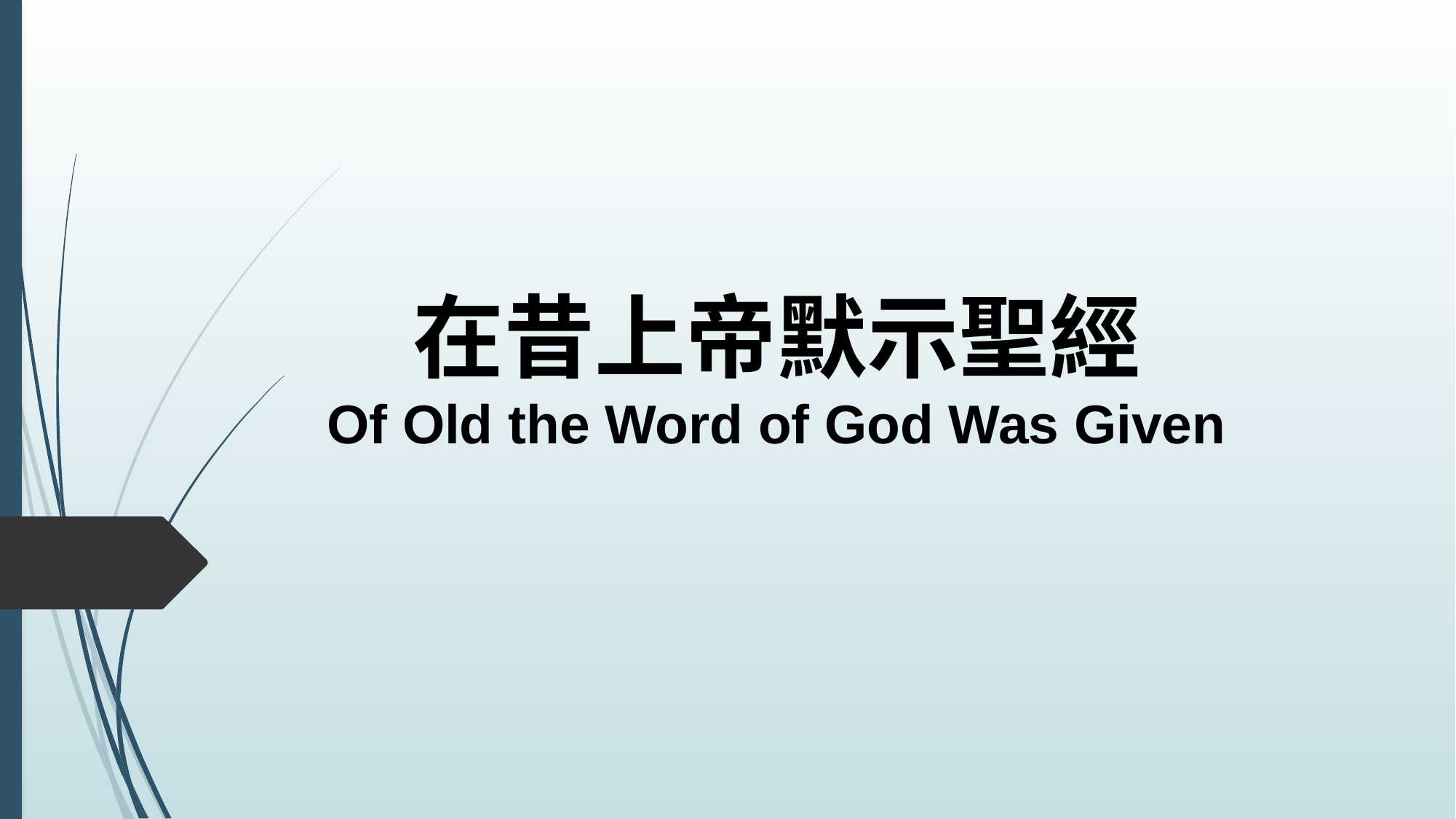

# 在昔上帝默示聖經 Of Old the Word of God Was Given